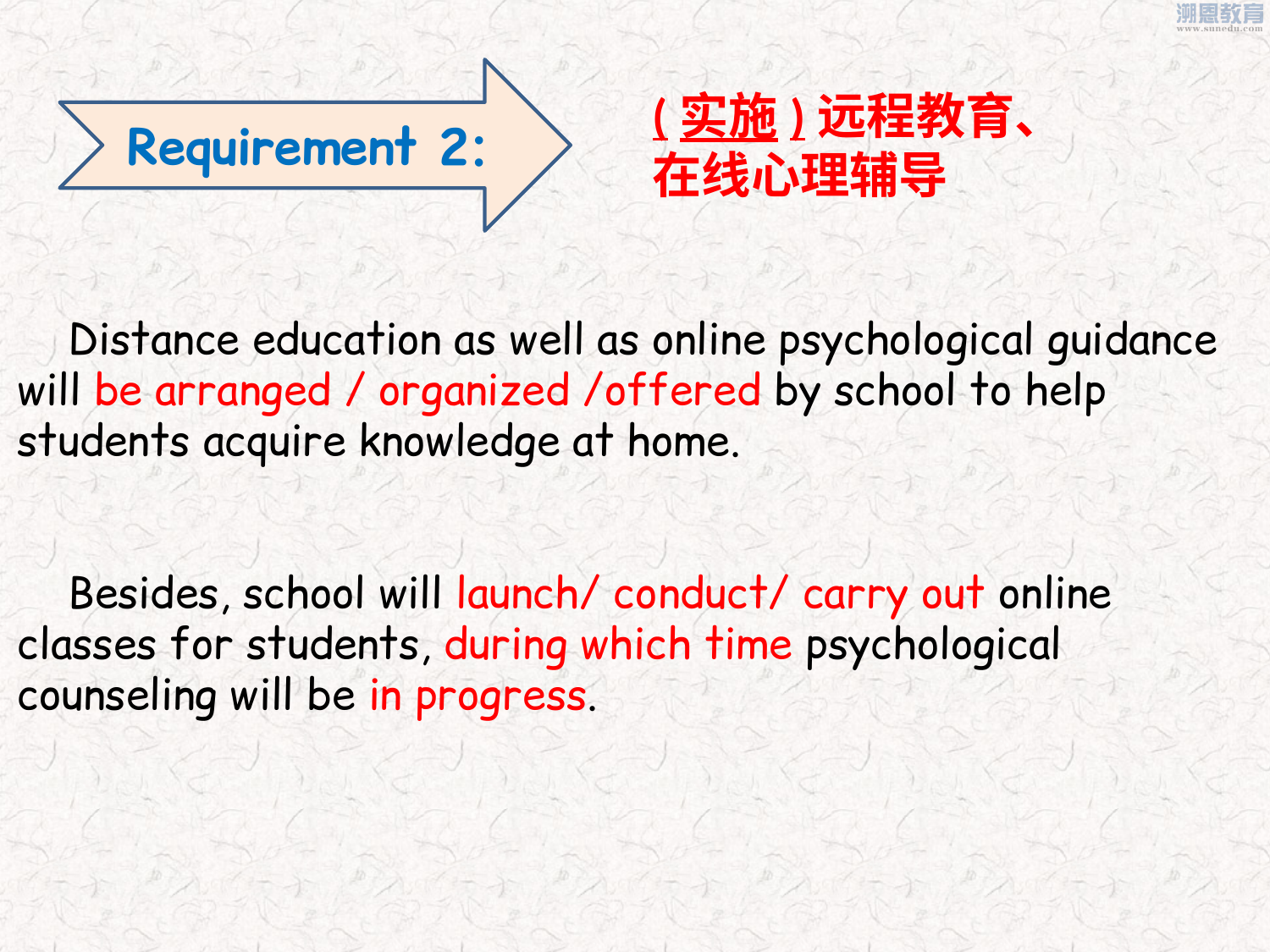

(实施)远程教育、
在线心理辅导
Requirement 2:
    Distance education as well as online psychological guidance will be arranged / organized /offered by school to help students acquire knowledge at home.

    Besides, school will launch/ conduct/ carry out online classes for students, during which time psychological counseling will be in progress.